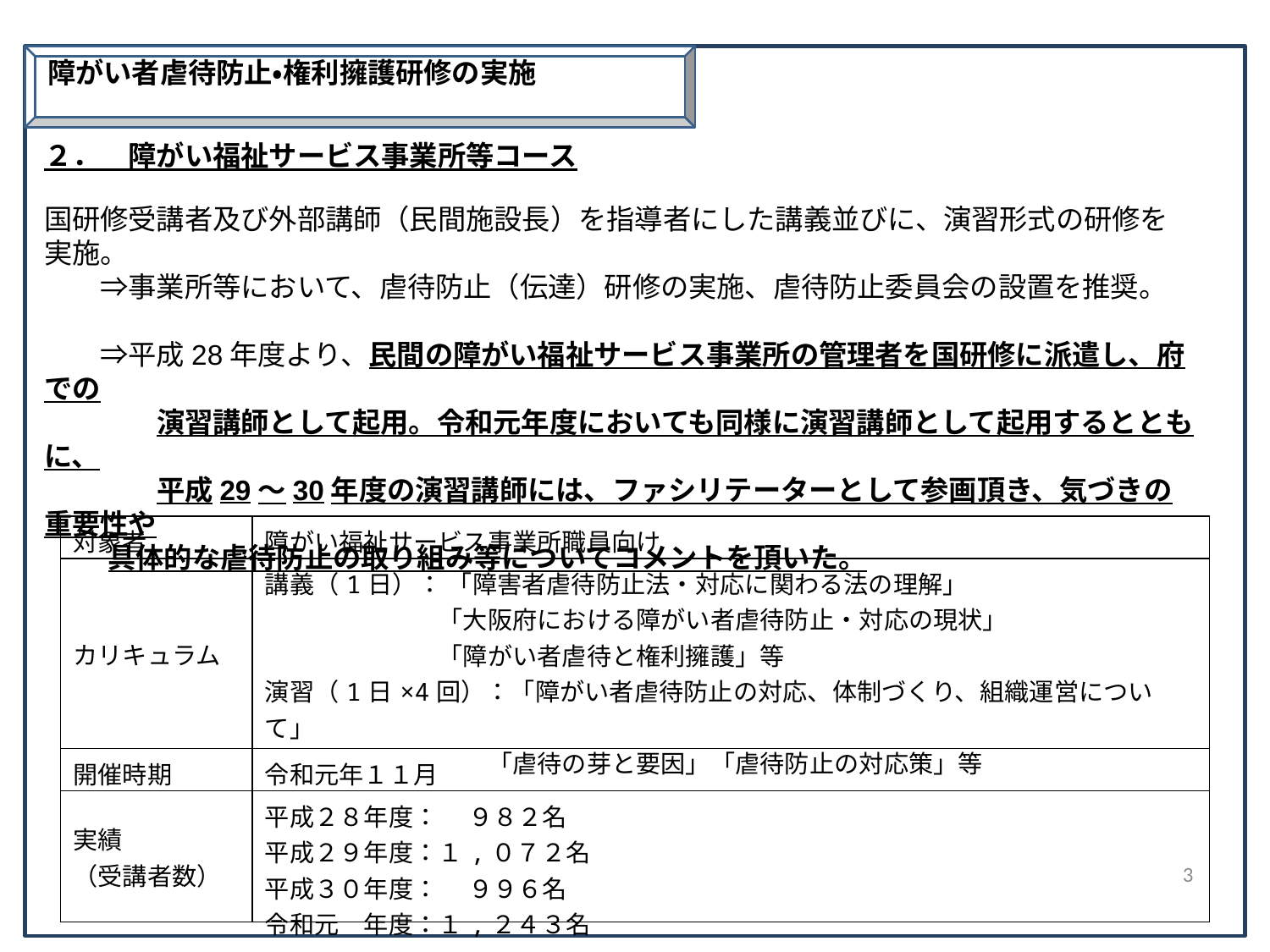

２．　障がい福祉サービス事業所等コース

２．　障がい福祉サービス事業所等コース

国研修受講者及び外部講師（民間施設長）を指導者にした講義並びに、演習形式の研修を実施。
　　⇒事業所等において、虐待防止（伝達）研修の実施、虐待防止委員会の設置を推奨。

　　⇒平成28年度より、民間の障がい福祉サービス事業所の管理者を国研修に派遣し、府での
　　　　演習講師として起用。令和元年度においても同様に演習講師として起用するとともに、
　　　　平成29～30年度の演習講師には、ファシリテーターとして参画頂き、気づきの重要性や
         具体的な虐待防止の取り組み等についてコメントを頂いた。

障がい者虐待防止・権利擁護研修の実施
| 対象者 | 障がい福祉サービス事業所職員向け |
| --- | --- |
| カリキュラム | 講義（1日）： 「障害者虐待防止法・対応に関わる法の理解」 　　　　　　　「大阪府における障がい者虐待防止・対応の現状」 　　　　　　　「障がい者虐待と権利擁護」等 演習（1日×4回）：「障がい者虐待防止の対応、体制づくり、組織運営について」 　　　　　　　　　「虐待の芽と要因」「虐待防止の対応策」等 |
| 開催時期 | 令和元年１１月 |
| 実績 （受講者数） | 平成２８年度：　 ９８２名 平成２９年度：１,０７２名 平成３０年度：　 ９９６名 令和元　年度：１,２４３名 |
3